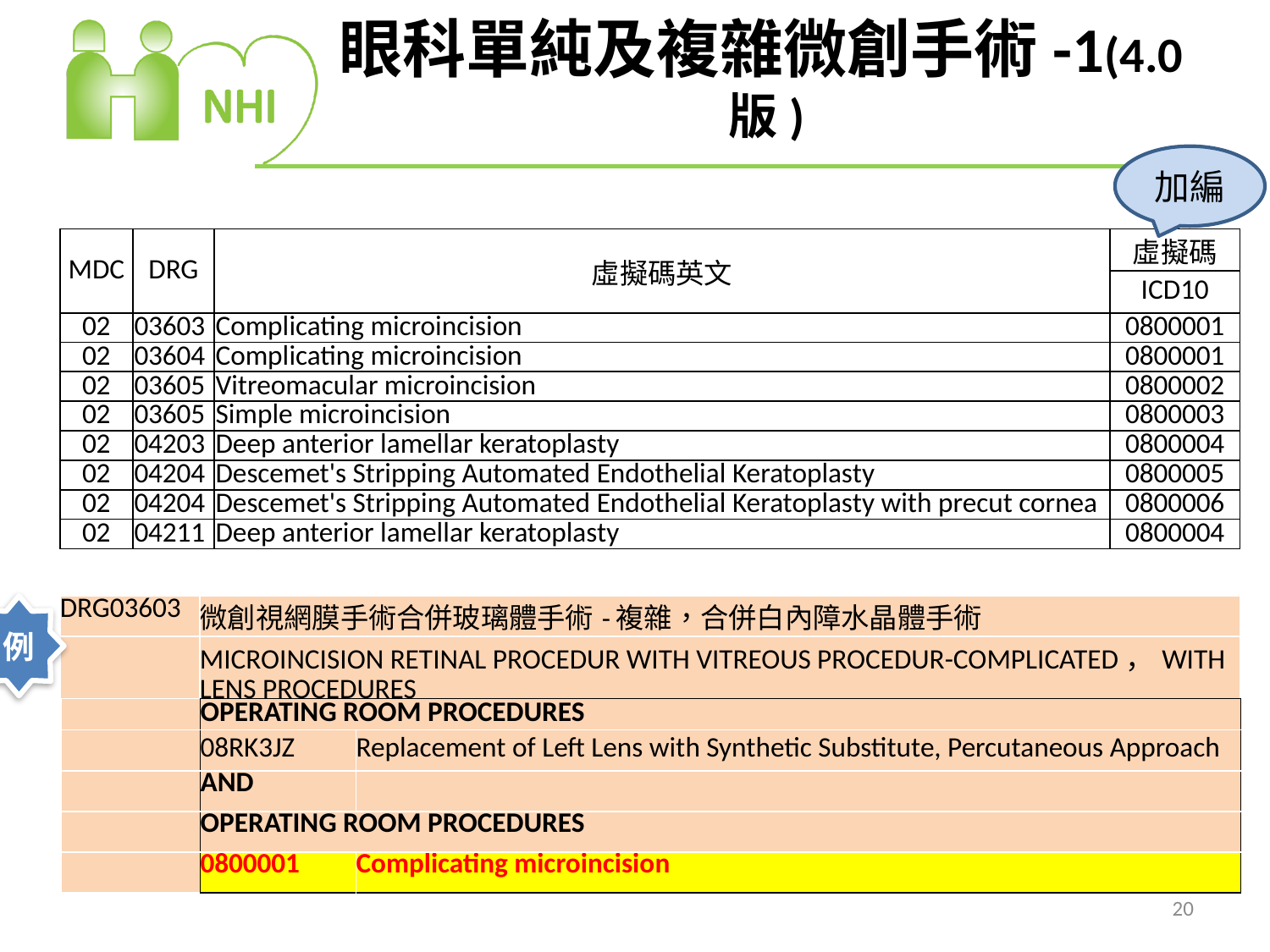

# 眼科單純及複雜微創手術-1(4.0版)
加編
| MDC | DRG | 虛擬碼英文 | 虛擬碼 |
| --- | --- | --- | --- |
|  |  |  | ICD10 |
| 02 | 03603 | Complicating microincision | 0800001 |
| 02 | 03604 | Complicating microincision | 0800001 |
| 02 | 03605 | Vitreomacular microincision | 0800002 |
| 02 | 03605 | Simple microincision | 0800003 |
| 02 | 04203 | Deep anterior lamellar keratoplasty | 0800004 |
| 02 | 04204 | Descemet's Stripping Automated Endothelial Keratoplasty | 0800005 |
| 02 | 04204 | Descemet's Stripping Automated Endothelial Keratoplasty with precut cornea | 0800006 |
| 02 | 04211 | Deep anterior lamellar keratoplasty | 0800004 |
例
| DRG03603 | 微創視網膜手術合併玻璃體手術-複雜，合併白內障水晶體手術 |
| --- | --- |
|  | MICROINCISION RETINAL PROCEDUR WITH VITREOUS PROCEDUR-COMPLICATED，WITH LENS PROCEDURES |
|  | OPERATING ROOM PROCEDURES |  |
| --- | --- | --- |
|  | 08RK3JZ | Replacement of Left Lens with Synthetic Substitute, Percutaneous Approach |
|  | AND |  |
|  | OPERATING ROOM PROCEDURES |  |
|  | 0800001 | Complicating microincision |
20